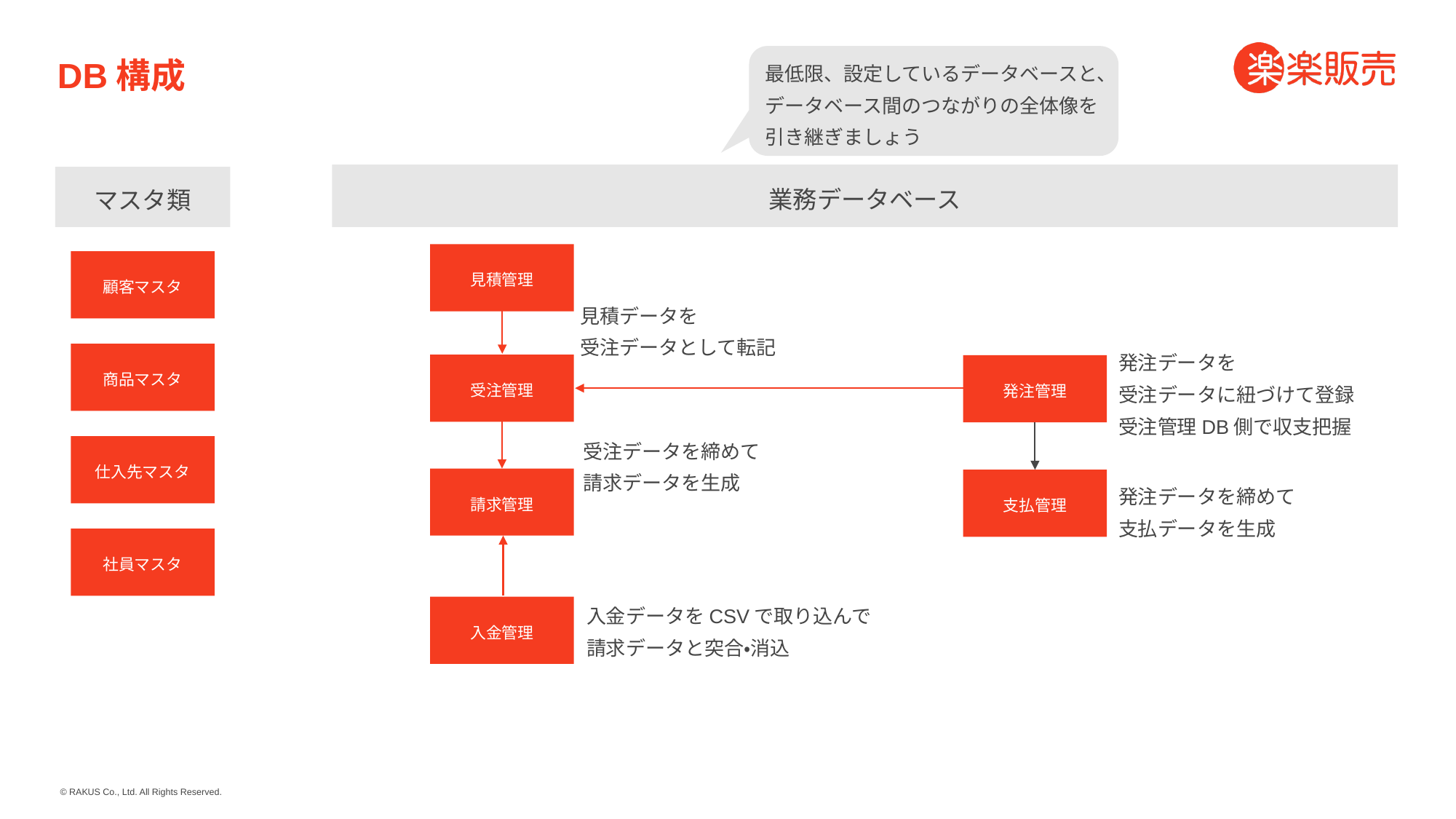

# DB構成
最低限、設定しているデータベースと、
データベース間のつながりの全体像を
引き継ぎましょう
業務データベース
マスタ類
見積管理
顧客マスタ
見積データを
受注データとして転記
発注データを
受注データに紐づけて登録
受注管理DB側で収支把握
商品マスタ
受注管理
発注管理
受注データを締めて
請求データを生成
仕入先マスタ
請求管理
支払管理
発注データを締めて
支払データを生成
社員マスタ
入金データをCSVで取り込んで
請求データと突合・消込
入金管理